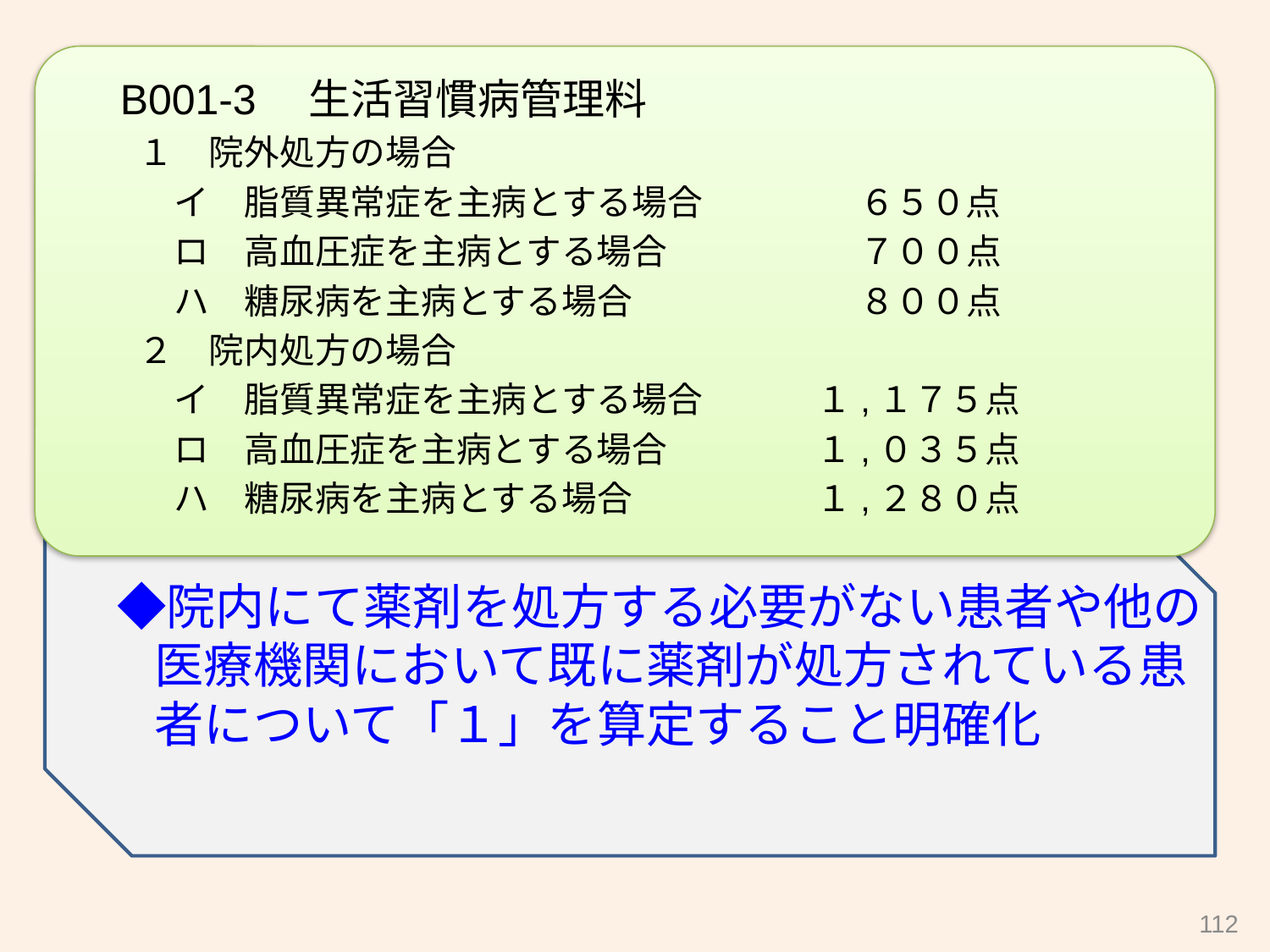

B001-3　生活習慣病管理料
　　１　院外処方の場合
　　　イ　脂質異常症を主病とする場合 　　　　 ６５０点
　　　ロ　高血圧症を主病とする場合　　 　　　 ７００点
　　　ハ　糖尿病を主病とする場合　　　 　　　 ８００点
　　２　院内処方の場合
　　　イ　脂質異常症を主病とする場合　　　 １,１７５点
　　　ロ　高血圧症を主病とする場合　　　　 １,０３５点
　　　ハ　糖尿病を主病とする場合　　　　　 １,２８０点

　◆院内にて薬剤を処方する必要がない患者や他の医療機関において既に薬剤が処方されている患者について「１」を算定すること明確化

112